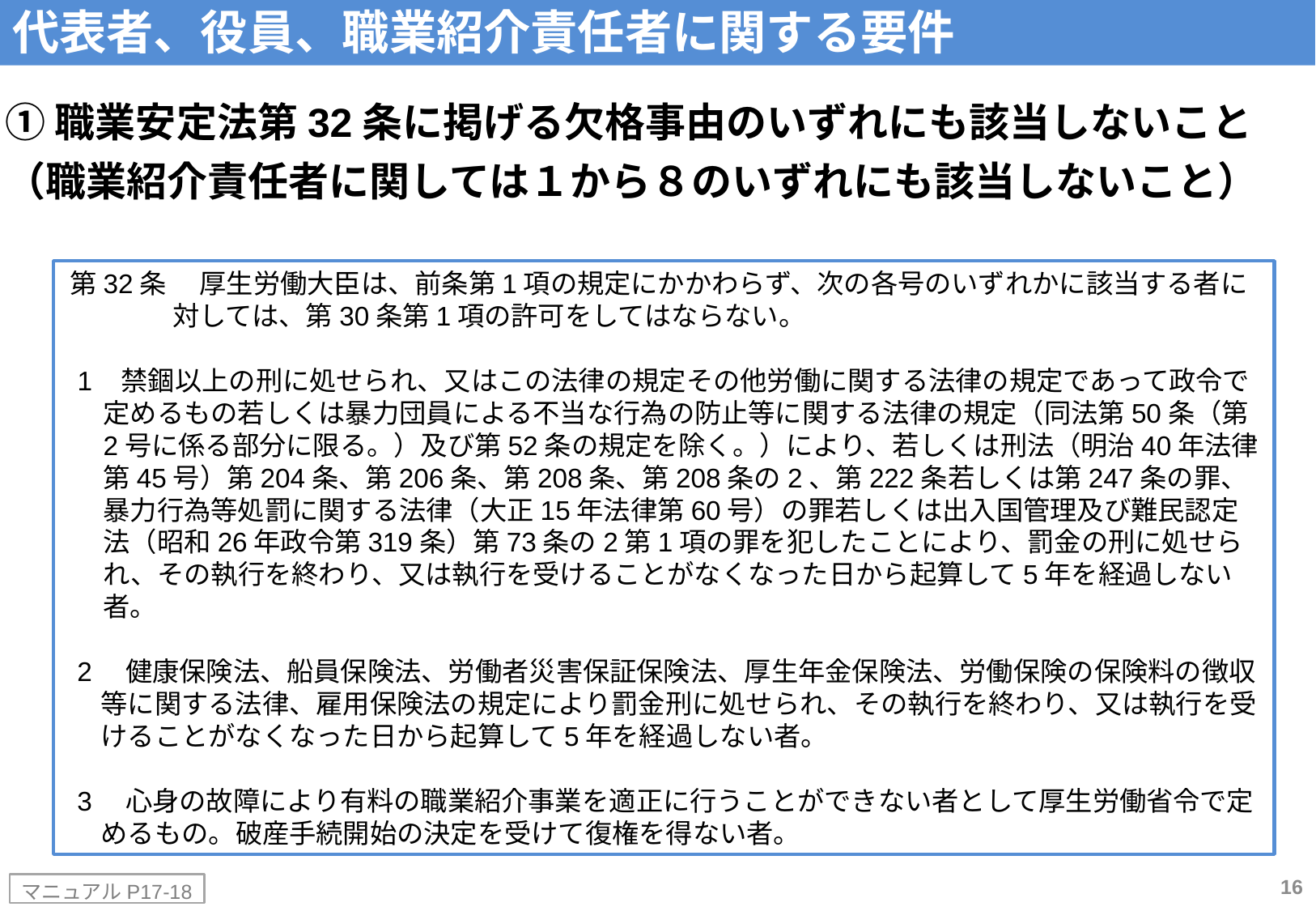

代表者、役員、職業紹介責任者に関する要件
　① 職業安定法第32条に掲げる欠格事由のいずれにも該当しないこと
　（職業紹介責任者に関しては１から８のいずれにも該当しないこと）
第32条 　厚生労働大臣は、前条第1項の規定にかかわらず、次の各号のいずれかに該当する者に対しては、第30条第1項の許可をしてはならない。

 1   禁錮以上の刑に処せられ、又はこの法律の規定その他労働に関する法律の規定であって政令で定めるもの若しくは暴力団員による不当な行為の防止等に関する法律の規定（同法第50条（第2号に係る部分に限る。）及び第52条の規定を除く。）により、若しくは刑法（明治40年法律第45号）第204条、第206条、第208条、第208条の2、第222条若しくは第247条の罪、暴力行為等処罰に関する法律（大正15年法律第60号）の罪若しくは出入国管理及び難民認定法（昭和26年政令第319条）第73条の2第1項の罪を犯したことにより、罰金の刑に処せられ、その執行を終わり、又は執行を受けることがなくなった日から起算して5年を経過しない者。

 2　健康保険法、船員保険法、労働者災害保証保険法、厚生年金保険法、労働保険の保険料の徴収等に関する法律、雇用保険法の規定により罰金刑に処せられ、その執行を終わり、又は執行を受けることがなくなった日から起算して5年を経過しない者。

 3　心身の故障により有料の職業紹介事業を適正に行うことができない者として厚生労働省令で定めるもの。破産手続開始の決定を受けて復権を得ない者。
16
マニュアルP17-18